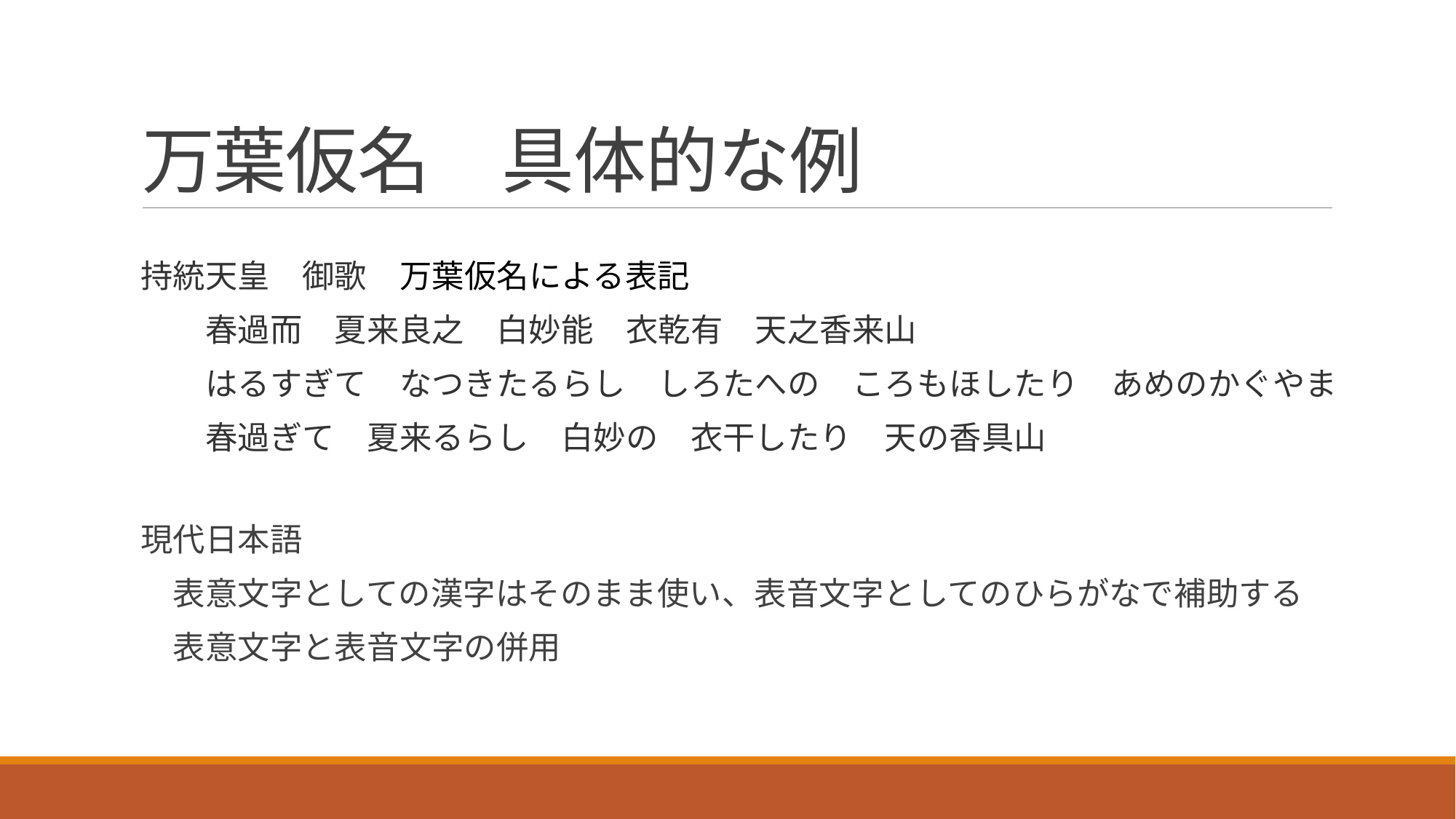

# 万葉仮名　具体的な例
持統天皇　御歌　万葉仮名による表記
　　春過而　夏来良之　白妙能　衣乾有　天之香来山
　　はるすぎて　なつきたるらし　しろたへの　ころもほしたり　あめのかぐやま
　　春過ぎて　夏来るらし　白妙の　衣干したり　天の香具山

現代日本語
　表意文字としての漢字はそのまま使い、表音文字としてのひらがなで補助する
　表意文字と表音文字の併用